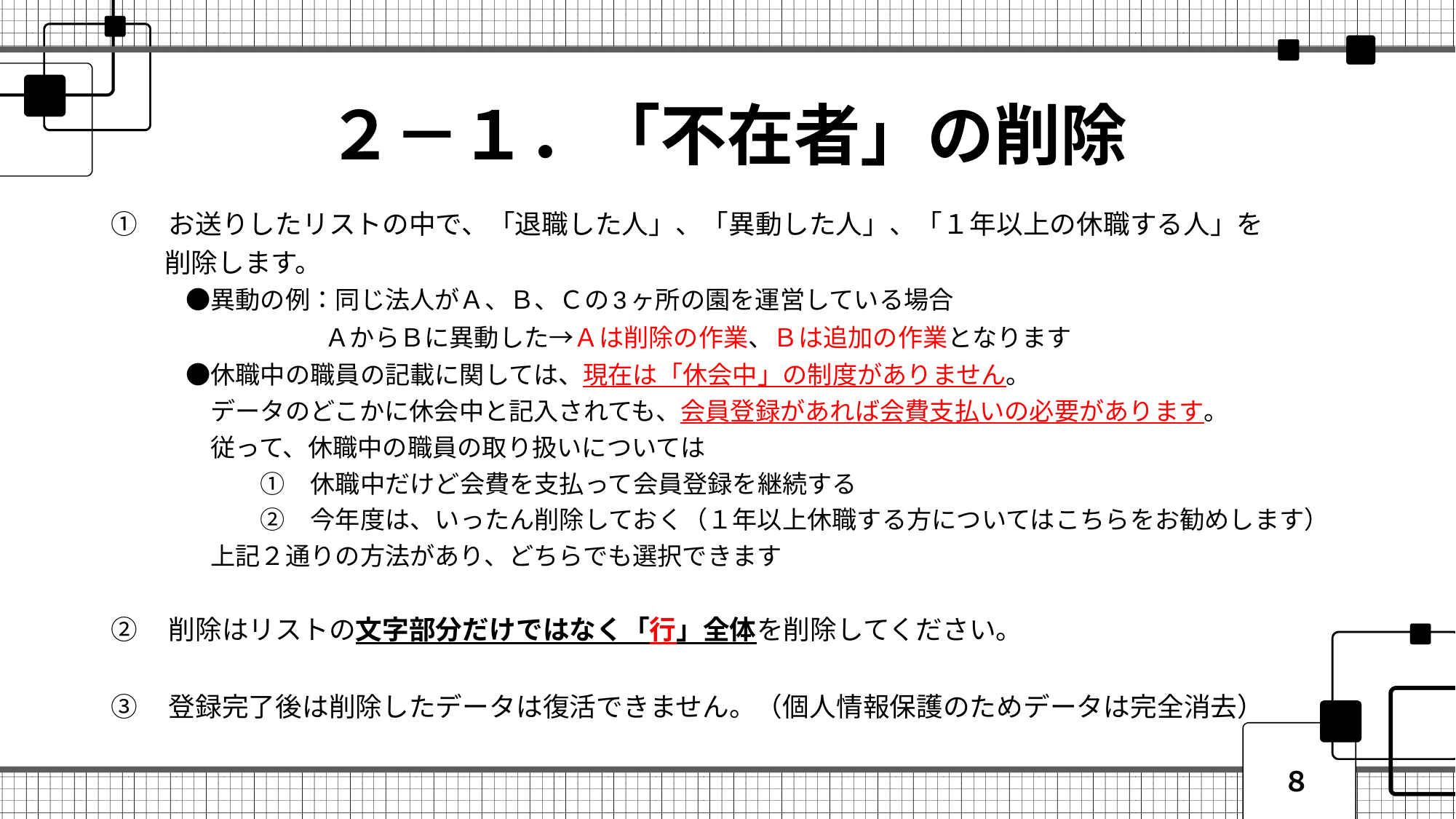

# ２－１．「不在者」の削除
①　お送りしたリストの中で、「退職した人」、「異動した人」、「１年以上の休職する人」を
　　削除します。
　　　●異動の例：同じ法人がＡ、Ｂ、Ｃの3ヶ所の園を運営している場合
　　　　　　　　ＡからＢに異動した→Ａは削除の作業、Ｂは追加の作業となります
　　　●休職中の職員の記載に関しては、現在は「休会中」の制度がありません。
　　　　データのどこかに休会中と記入されても、会員登録があれば会費支払いの必要があります。
　　　　従って、休職中の職員の取り扱いについては
　　　　　　①　休職中だけど会費を支払って会員登録を継続する
　　　　　　②　今年度は、いったん削除しておく（１年以上休職する方についてはこちらをお勧めします）
　　　　上記２通りの方法があり、どちらでも選択できます

②　削除はリストの文字部分だけではなく「行」全体を削除してください。

③　登録完了後は削除したデータは復活できません。（個人情報保護のためデータは完全消去）
８